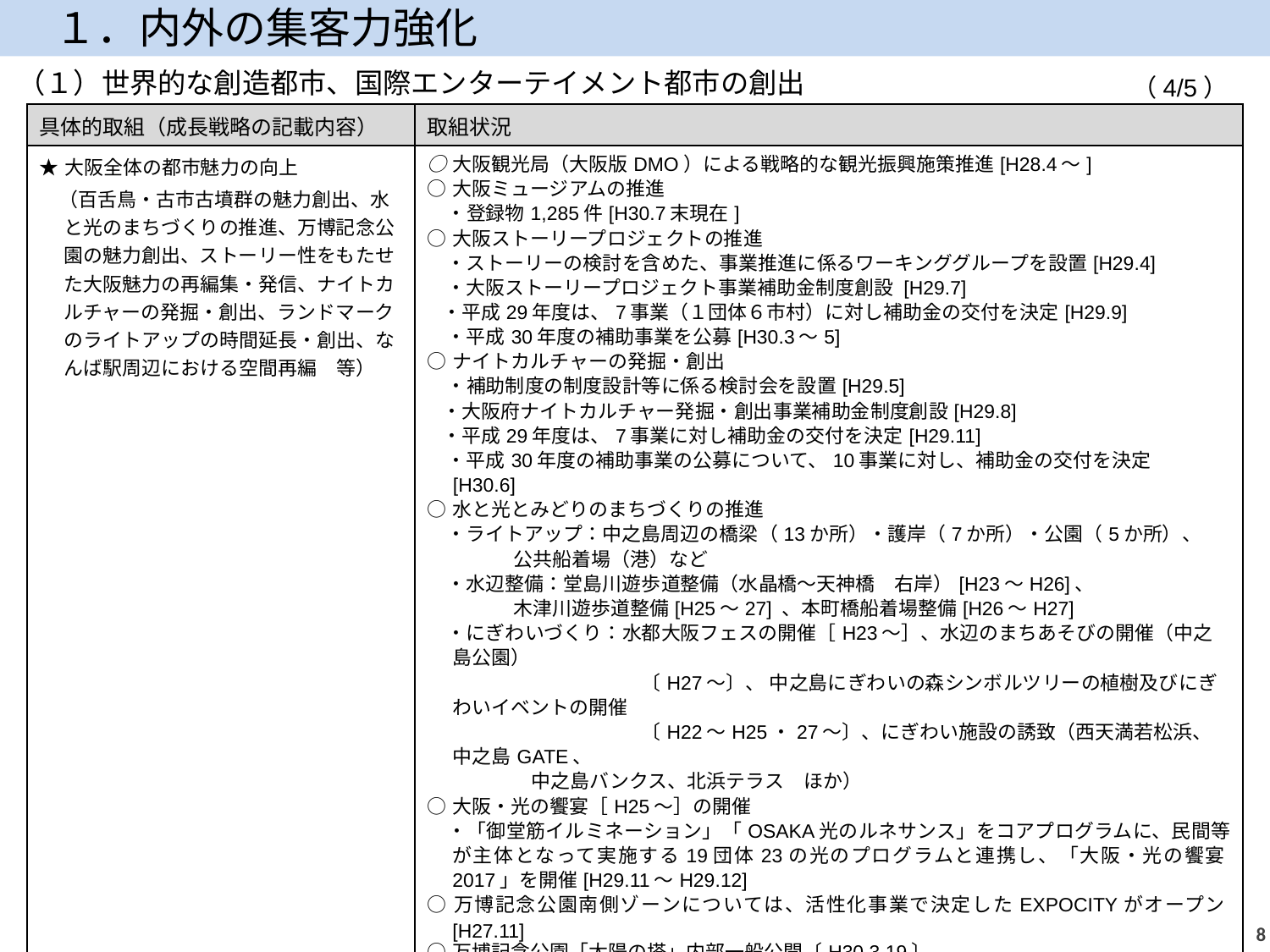

１．内外の集客力強化
（１）世界的な創造都市、国際エンターテイメント都市の創出
（4/5）
| 具体的取組（成長戦略の記載内容） | 取組状況 |
| --- | --- |
| ★大阪全体の都市魅力の向上 　（百舌鳥・古市古墳群の魅力創出、水と光のまちづくりの推進、万博記念公園の魅力創出、ストーリー性をもたせた大阪魅力の再編集・発信、ナイトカルチャーの発掘・創出、ランドマークのライトアップの時間延長・創出、なんば駅周辺における空間再編　等） | ○大阪観光局（大阪版DMO）による戦略的な観光振興施策推進[H28.4～] ○大阪ミュージアムの推進 　・登録物1,285件[H30.7末現在] ○大阪ストーリープロジェクトの推進 　・ストーリーの検討を含めた、事業推進に係るワーキンググループを設置[H29.4] 　・大阪ストーリープロジェクト事業補助金制度創設 [H29.7] ・平成29年度は、7事業（１団体６市村）に対し補助金の交付を決定[H29.9] 　・平成30年度の補助事業を公募[H30.3～5] ○ナイトカルチャーの発掘・創出 　・補助制度の制度設計等に係る検討会を設置[H29.5] ・大阪府ナイトカルチャー発掘・創出事業補助金制度創設[H29.8] ・平成29年度は、7事業に対し補助金の交付を決定[H29.11] 　・平成30年度の補助事業の公募について、10事業に対し、補助金の交付を決定[H30.6]　 ○水と光とみどりのまちづくりの推進 　・ライトアップ：中之島周辺の橋梁（13か所）・護岸（7か所）・公園（5か所）、 公共船着場（港）など 　・水辺整備：堂島川遊歩道整備（水晶橋～天神橋　右岸）[H23～H26]、 木津川遊歩道整備[H25～27] 、本町橋船着場整備[H26～H27] 　・にぎわいづくり：水都大阪フェスの開催［H23～］、水辺のまちあそびの開催（中之島公園） 　　　　　　　　　　　〔H27～〕、 中之島にぎわいの森シンボルツリーの植樹及びにぎわいイベントの開催 　　　　　　　　　　　〔H22～H25・27～〕、にぎわい施設の誘致（西天満若松浜、中之島GATE、 中之島バンクス、北浜テラス　ほか） ○大阪・光の饗宴［H25～］の開催 　・「御堂筋イルミネーション」「OSAKA光のルネサンス」をコアプログラムに、民間等が主体となって実施する19団体23の光のプログラムと連携し、「大阪・光の饗宴2017」を開催[H29.11～H29.12] ○万博記念公園南側ゾーンについては、活性化事業で決定したEXPOCITYがオープン[H27.11] ○万博記念公園「太陽の塔」内部一般公開〔H30.3.19〕 ○御堂筋オータムパーティー[H27～]の開催 　・御堂筋から未来へ繋がるスポーツとパフォーマンスの祭典として、世界で活躍するアスリートやパフォーマーらによる１日限りの豪華共演を展開。話題を集め、大阪の魅力を全国及び海外へ広く発信[H29.11] （次ページに続く） |
8